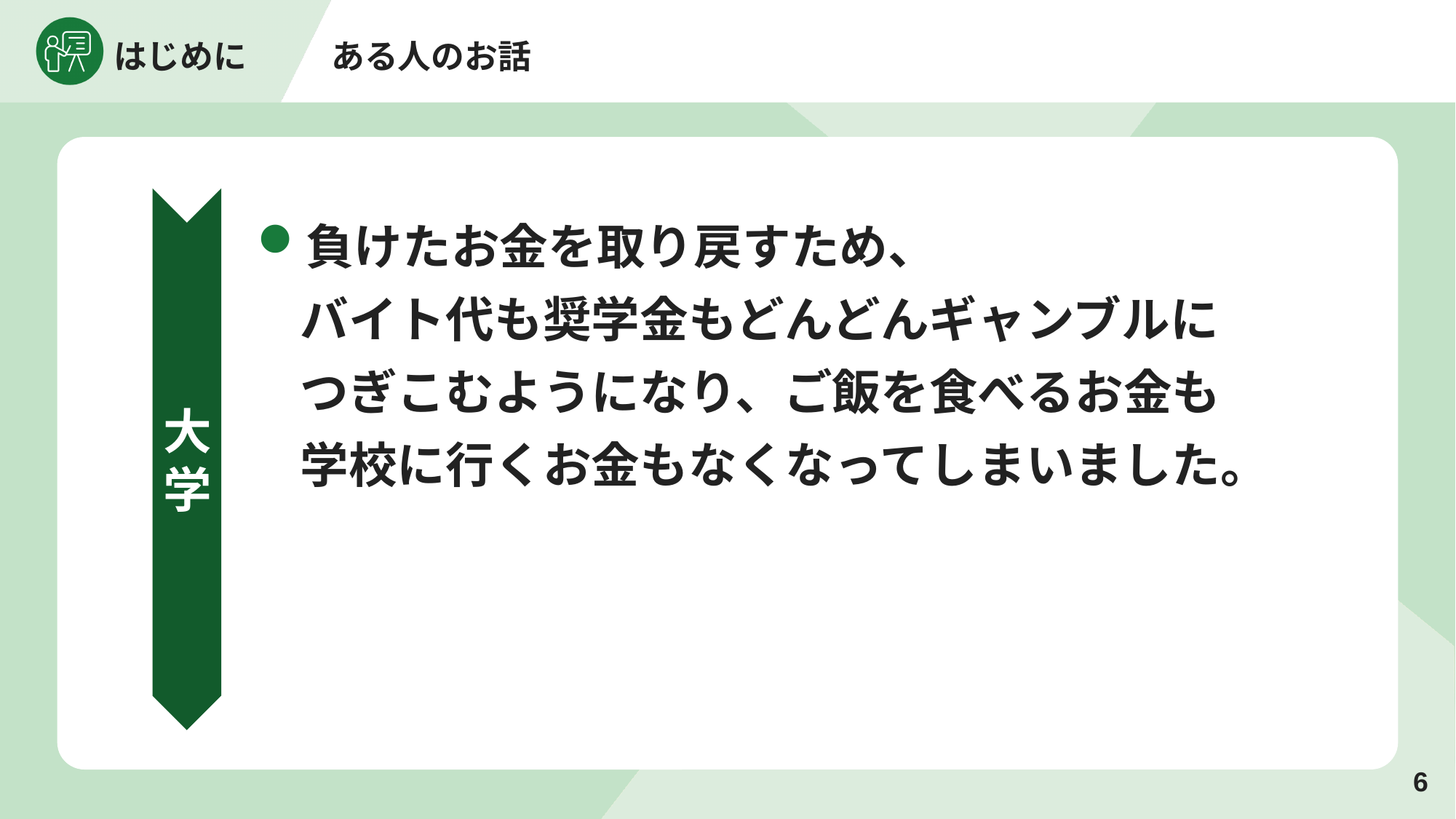

負けたお金を取り戻すため、
バイト代も奨学金もどんどんギャンブルに
つぎこむようになり、ご飯を食べるお金も
学校に行くお金もなくなってしまいました。
大学
6